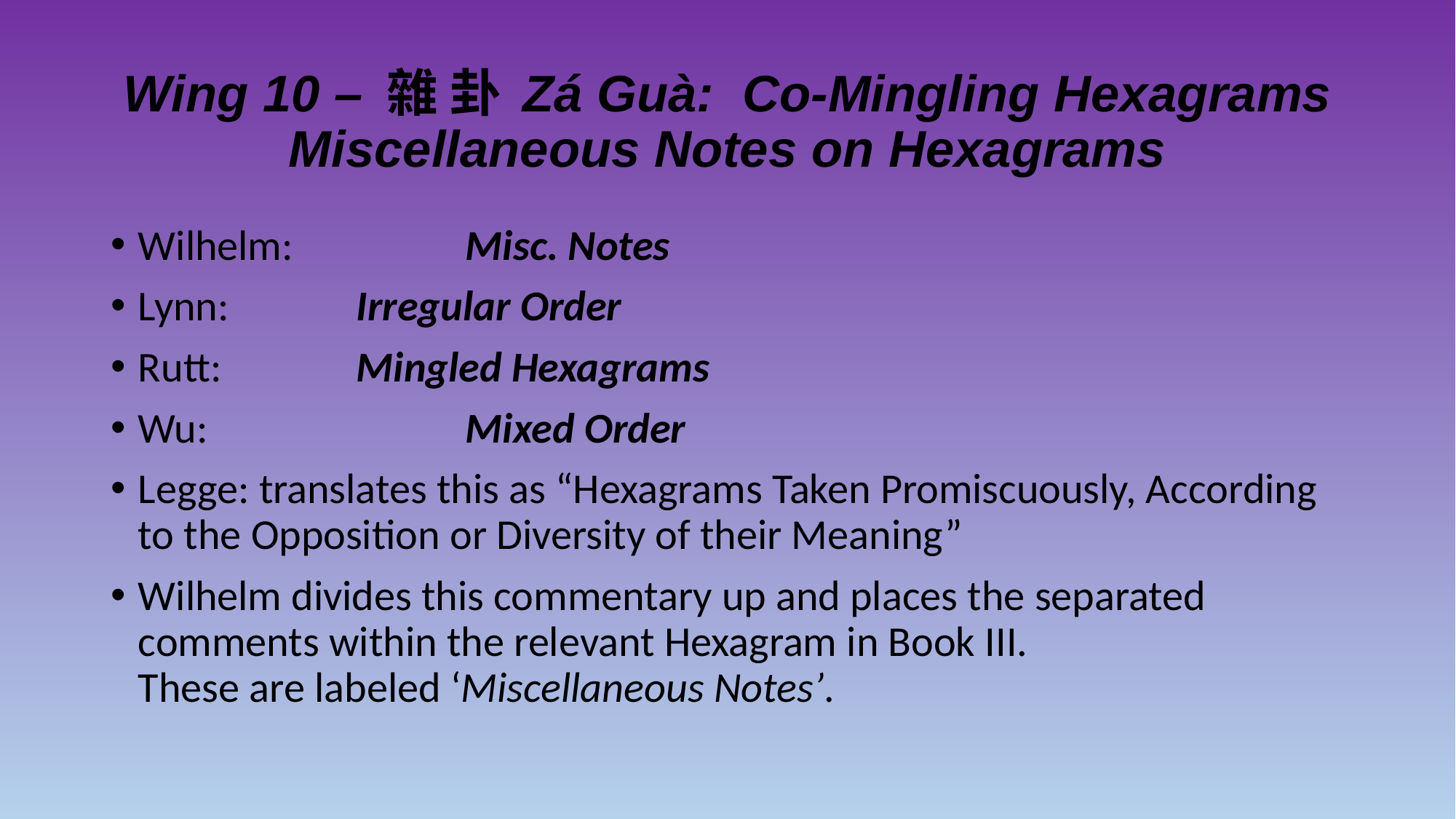

# Wing 10 – 雜 卦 Zá Guà:  Co-Mingling Hexagrams Miscellaneous Notes on Hexagrams
Wilhelm:		Misc. Notes
Lynn:		Irregular Order
Rutt:		Mingled Hexagrams
Wu:			Mixed Order
Legge: translates this as “Hexagrams Taken Promiscuously, According to the Opposition or Diversity of their Meaning”
Wilhelm divides this commentary up and places the separated comments within the relevant Hexagram in Book III.
These are labeled ‘Miscellaneous Notes’.